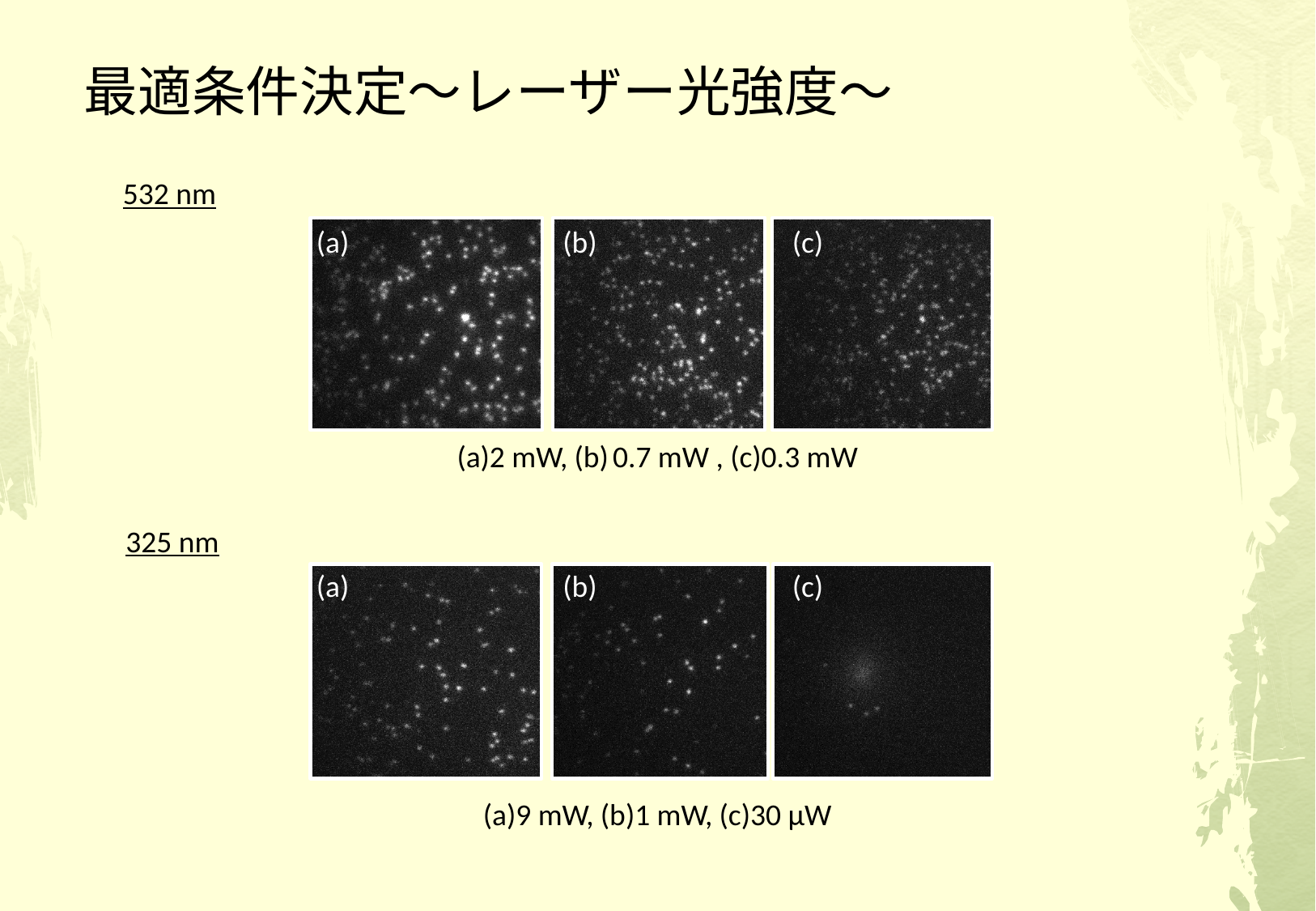

# 最適条件決定～レーザー光強度～
532 nm
(a)
(b)
(c)

(a)2 mW, (b) 0.7 mW , (c)0.3 mW
325 nm
(a)
(b)
(c)

(a)9 mW, (b)1 mW, (c)30 µW